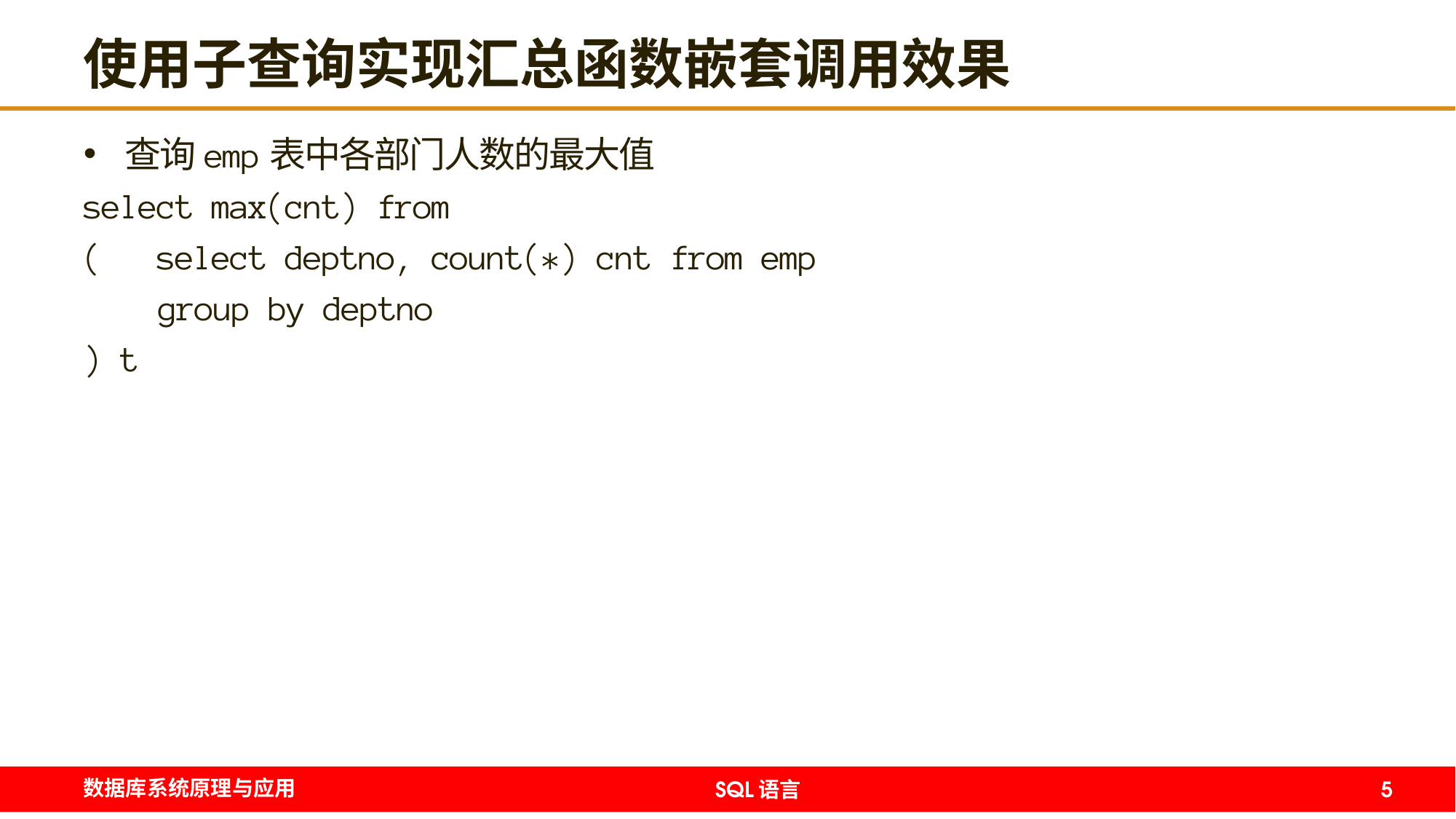

# 使用子查询实现汇总函数嵌套调用效果
查询emp表中各部门人数的最大值
select max(cnt) from
(   select deptno, count(*) cnt from emp
    group by deptno
) t